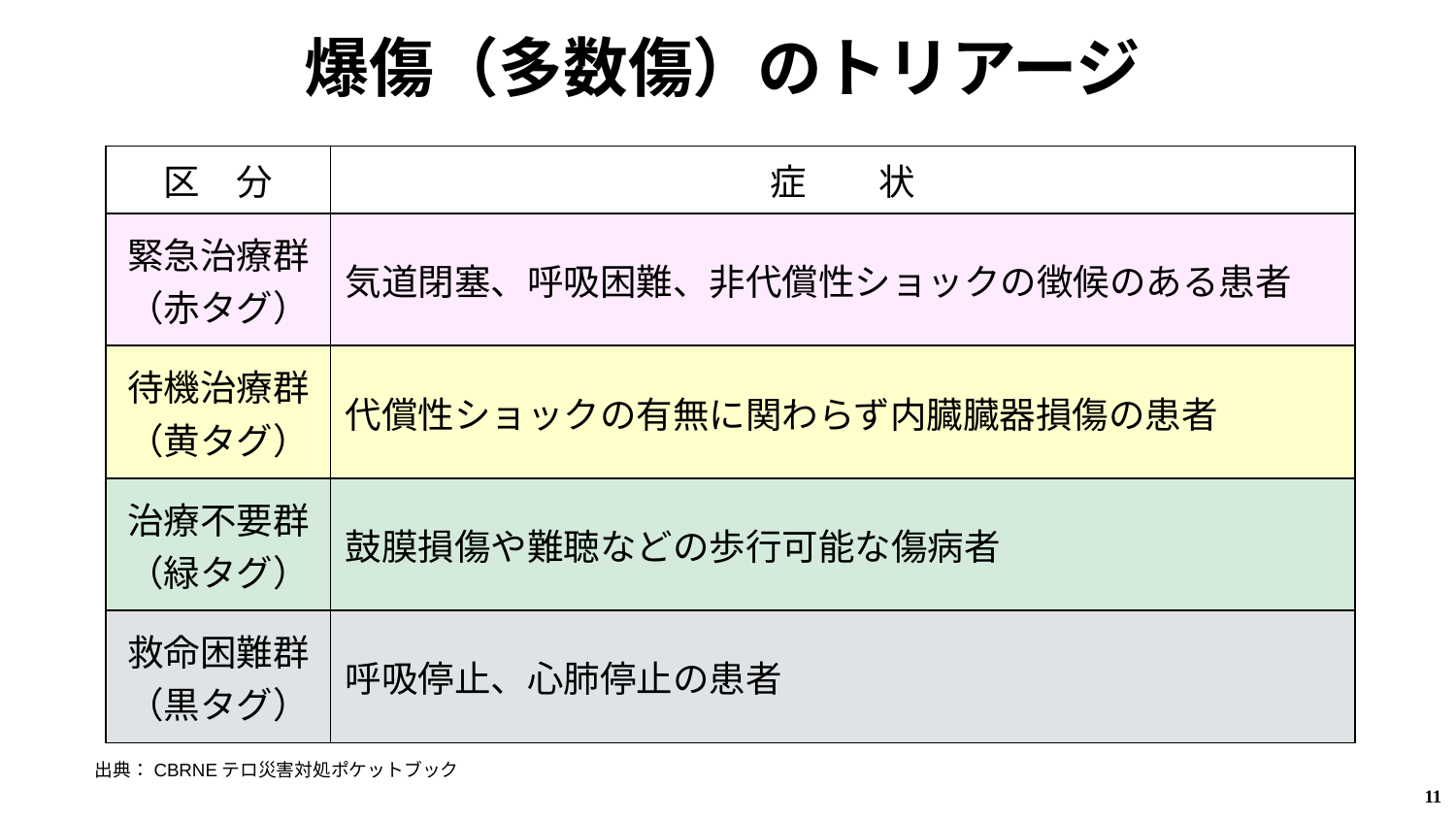

# 爆傷（多数傷）のトリアージ
| 区　分 | 症　　状 |
| --- | --- |
| 緊急治療群 （赤タグ） | 気道閉塞、呼吸困難、非代償性ショックの徴候のある患者 |
| 待機治療群 （黄タグ） | 代償性ショックの有無に関わらず内臓臓器損傷の患者 |
| 治療不要群 （緑タグ） | 鼓膜損傷や難聴などの歩行可能な傷病者 |
| 救命困難群 （黒タグ） | 呼吸停止、心肺停止の患者 |
出典：CBRNEテロ災害対処ポケットブック
11